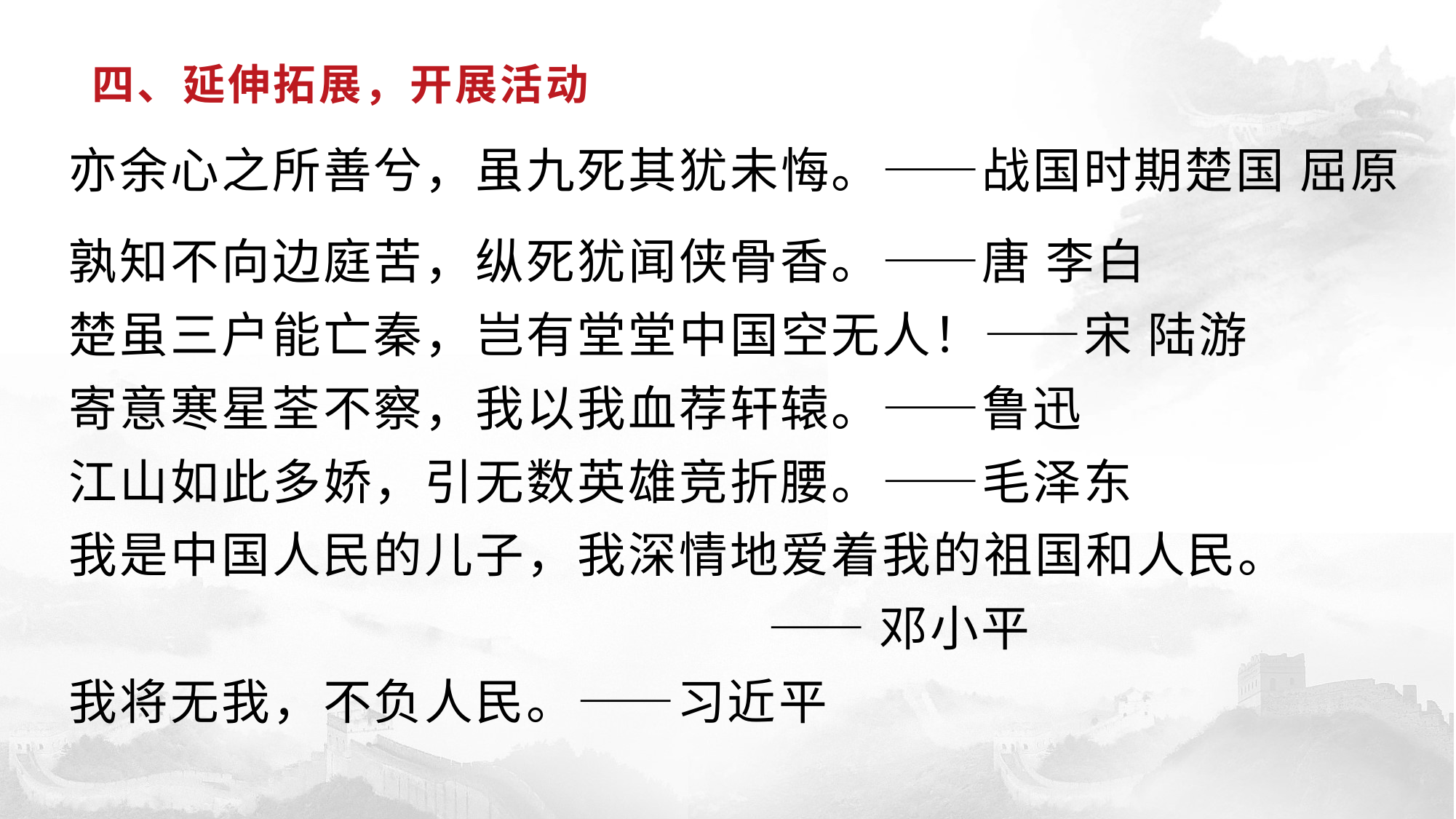

# 四、延伸拓展，开展活动
亦余心之所善兮，虽九死其犹未悔。——战国时期楚国 屈原
孰知不向边庭苦，纵死犹闻侠骨香。——唐 李白
楚虽三户能亡秦，岂有堂堂中国空无人！——宋 陆游
寄意寒星荃不察，我以我血荐轩辕。——鲁迅
江山如此多娇，引无数英雄竞折腰。——毛泽东
我是中国人民的儿子，我深情地爱着我的祖国和人民。
                                                     ——邓小平
我将无我，不负人民。——习近平